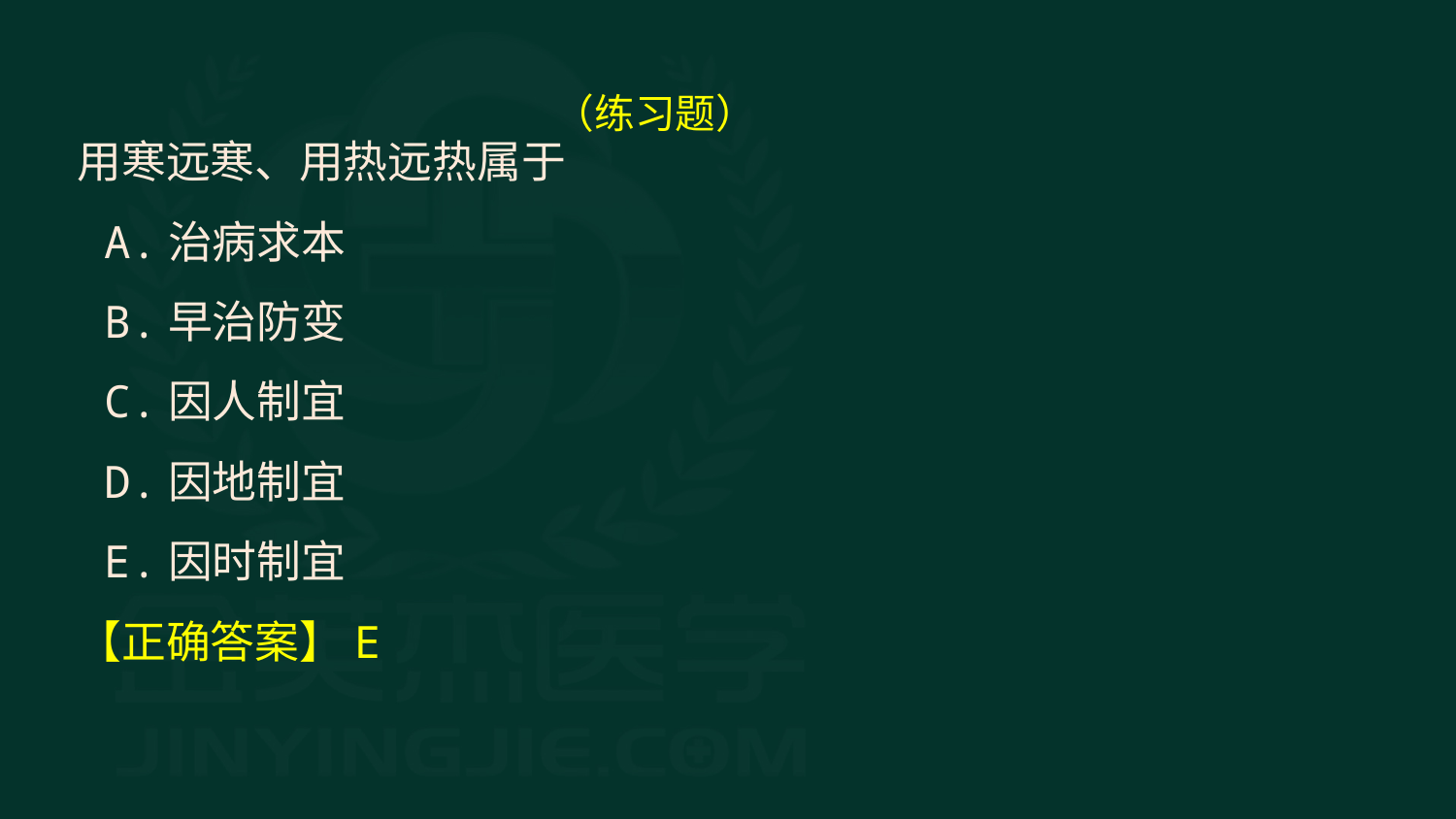

（练习题）
用寒远寒、用热远热属于
 A.治病求本
 B.早治防变
 C.因人制宜
 D.因地制宜
 E.因时制宜
【正确答案】E